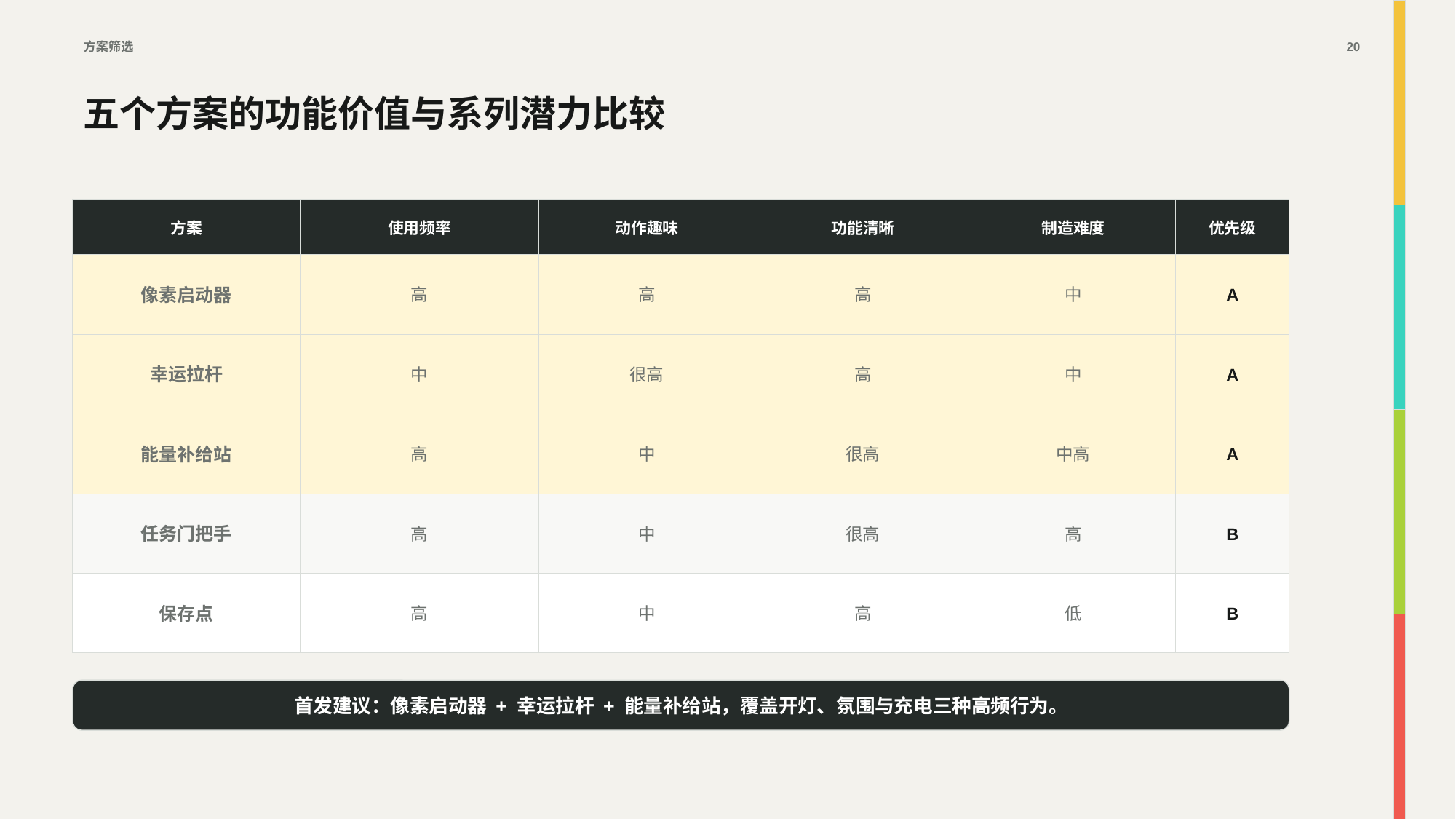

方案筛选
20
五个方案的功能价值与系列潜力比较

方案

使用频率

动作趣味

功能清晰

制造难度

优先级

像素启动器

高

高

高

中

A

幸运拉杆

中

很高

高

中

A

能量补给站

高

中

很高

中高

A

任务门把手

高

中

很高

高

B

保存点

高

中

高

低

B

首发建议：像素启动器 + 幸运拉杆 + 能量补给站，覆盖开灯、氛围与充电三种高频行为。